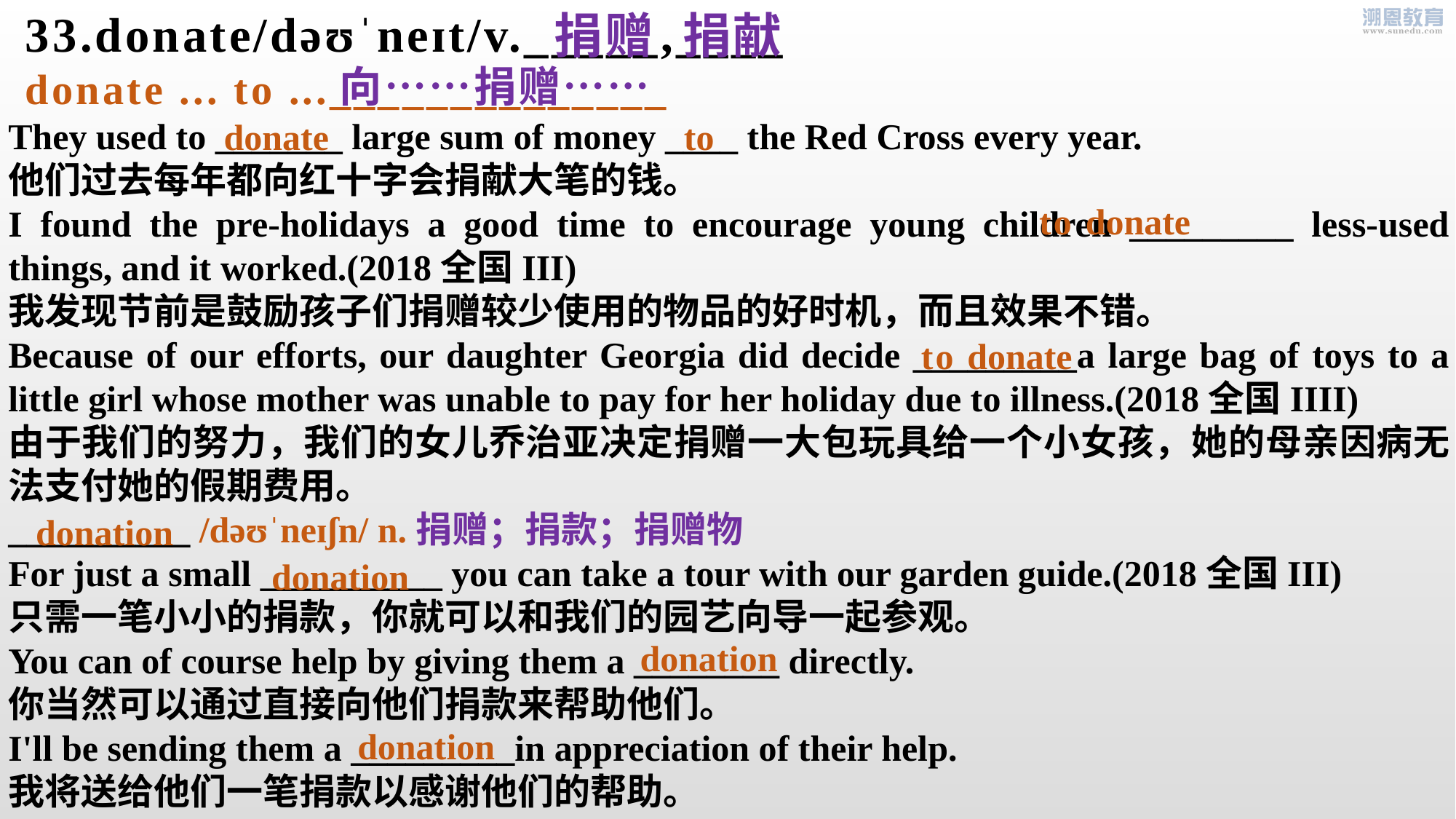

捐赠  捐献
33.donate/dəʊˈneɪt/v._____,____
donate ... to ...______________

向……捐赠……
They used to _______ large sum of money ____ the Red Cross every year.
他们过去每年都向红十字会捐献大笔的钱。
I found the pre-holidays a good time to encourage young children _________ less-used things, and it worked.(2018全国III)
我发现节前是鼓励孩子们捐赠较少使用的物品的好时机，而且效果不错。
Because of our efforts, our daughter Georgia did decide _________a large bag of toys to a little girl whose mother was unable to pay for her holiday due to illness.(2018全国IIII)
由于我们的努力，我们的女儿乔治亚决定捐赠一大包玩具给一个小女孩，她的母亲因病无法支付她的假期费用。
__________ /dəʊˈneɪʃn/ n.捐赠；捐款；捐赠物
For just a small __________ you can take a tour with our garden guide.(2018全国III)
只需一笔小小的捐款，你就可以和我们的园艺向导一起参观。
You can of course help by giving them a ________ directly.
你当然可以通过直接向他们捐款来帮助他们。
I'll be sending them a _________in appreciation of their help.
我将送给他们一笔捐款以感谢他们的帮助。

 donate                                       to
to donate
to donate
donation
donation
donation
donation